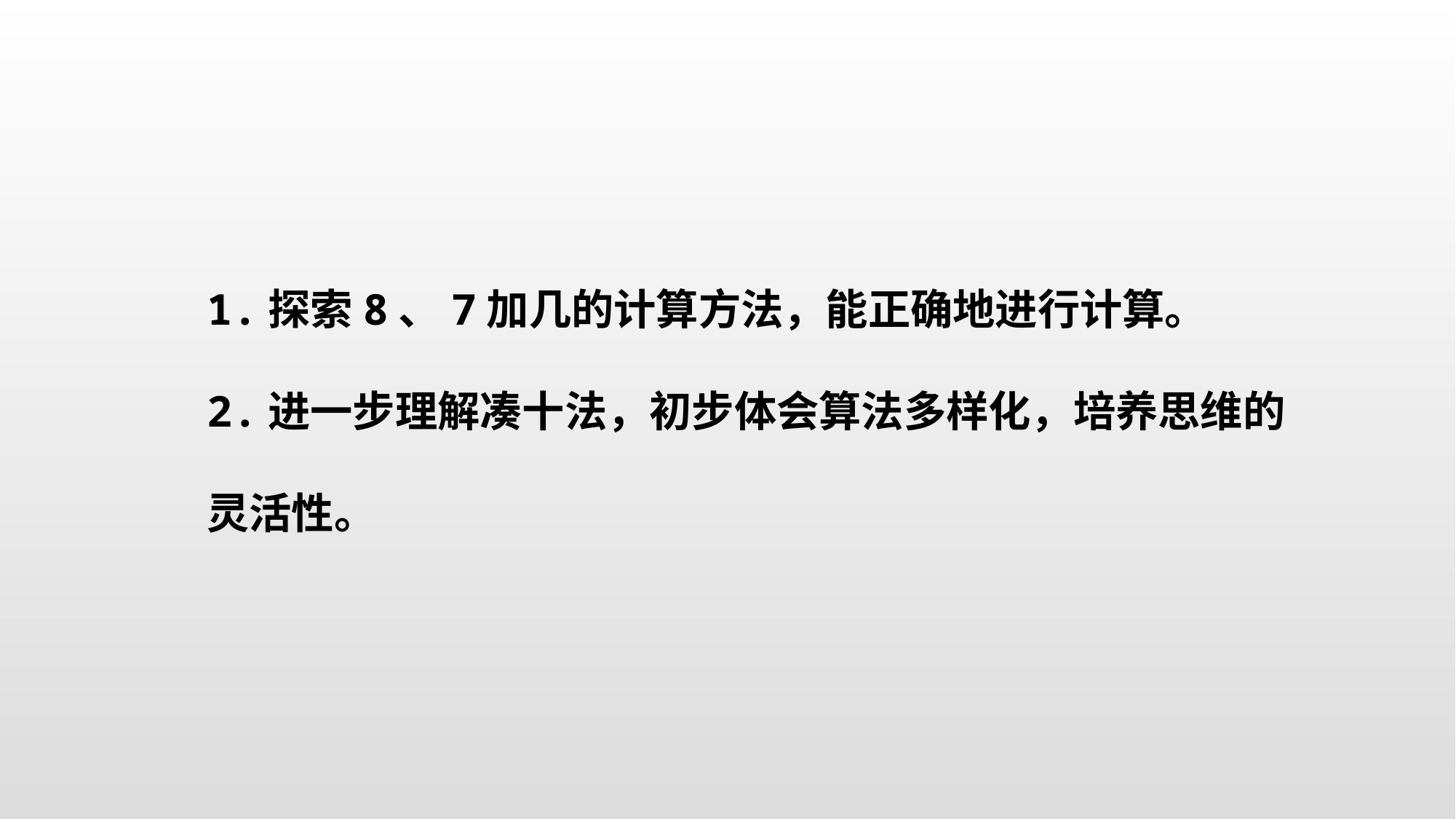

1.探索8、7加几的计算方法，能正确地进行计算。
2.进一步理解凑十法，初步体会算法多样化，培养思维的灵活性。